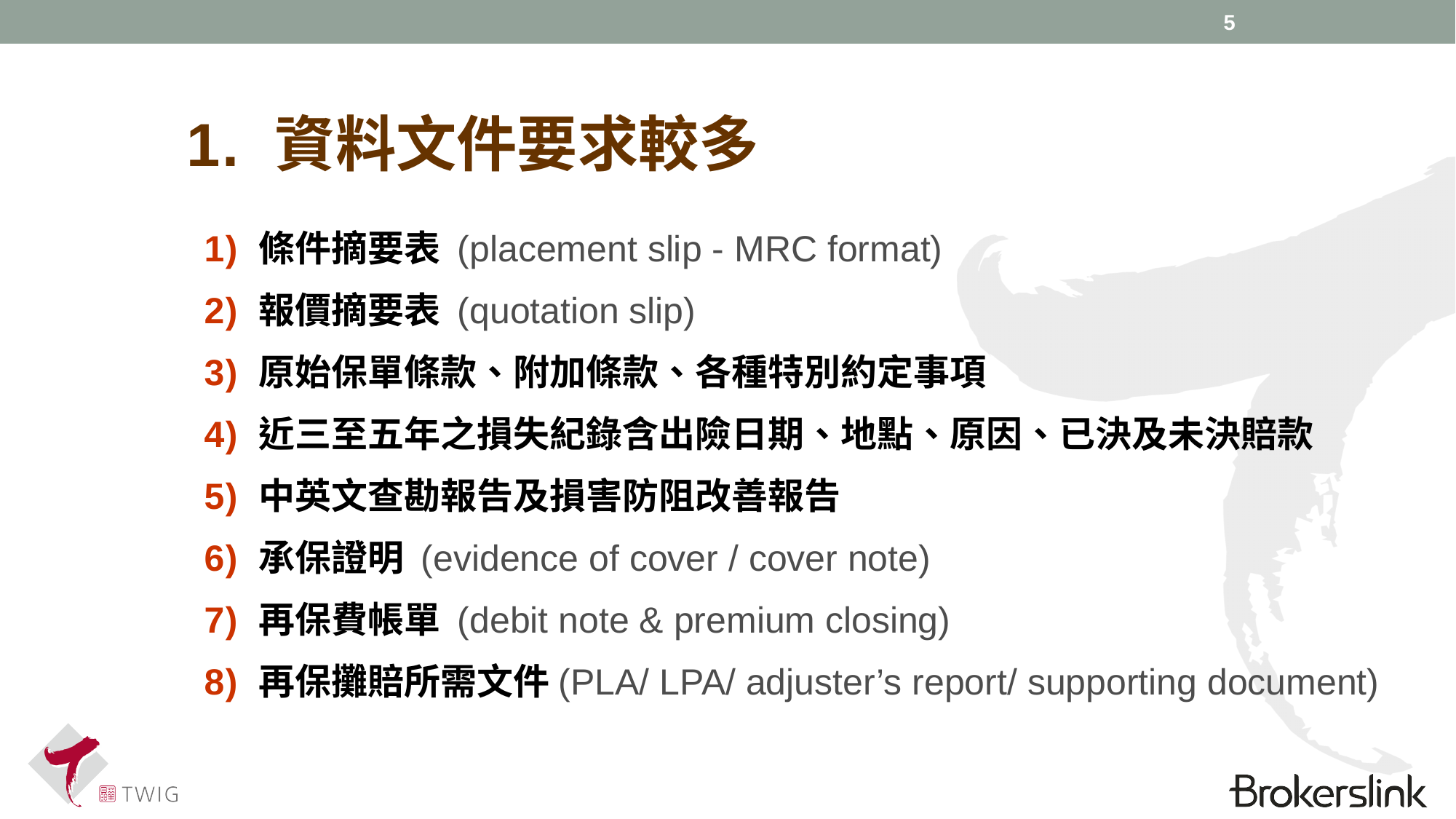

5
資料文件要求較多
條件摘要表 (placement slip - MRC format)
報價摘要表 (quotation slip)
原始保單條款、附加條款、各種特別約定事項
近三至五年之損失紀錄含出險日期、地點、原因、已決及未決賠款
中英文查勘報告及損害防阻改善報告
承保證明 (evidence of cover / cover note)
再保費帳單 (debit note & premium closing)
再保攤賠所需文件(PLA/ LPA/ adjuster’s report/ supporting document)